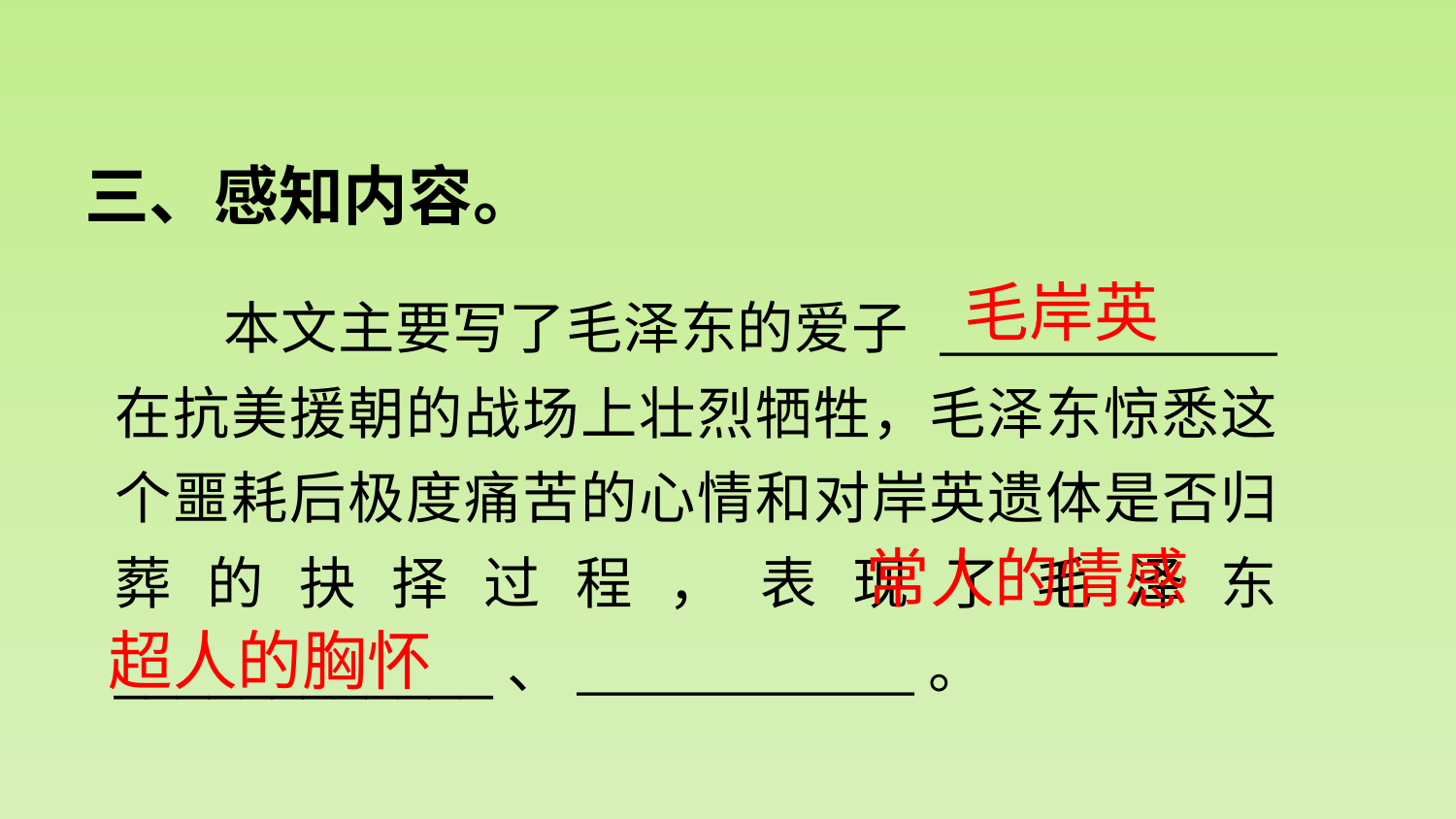

三、感知内容。
毛岸英
本文主要写了毛泽东的爱子 ____________ 在抗美援朝的战场上壮烈牺牲，毛泽东惊悉这个噩耗后极度痛苦的心情和对岸英遗体是否归葬的抉择过程，表现了毛泽东 ____________、____________。
常人的情感
超人的胸怀